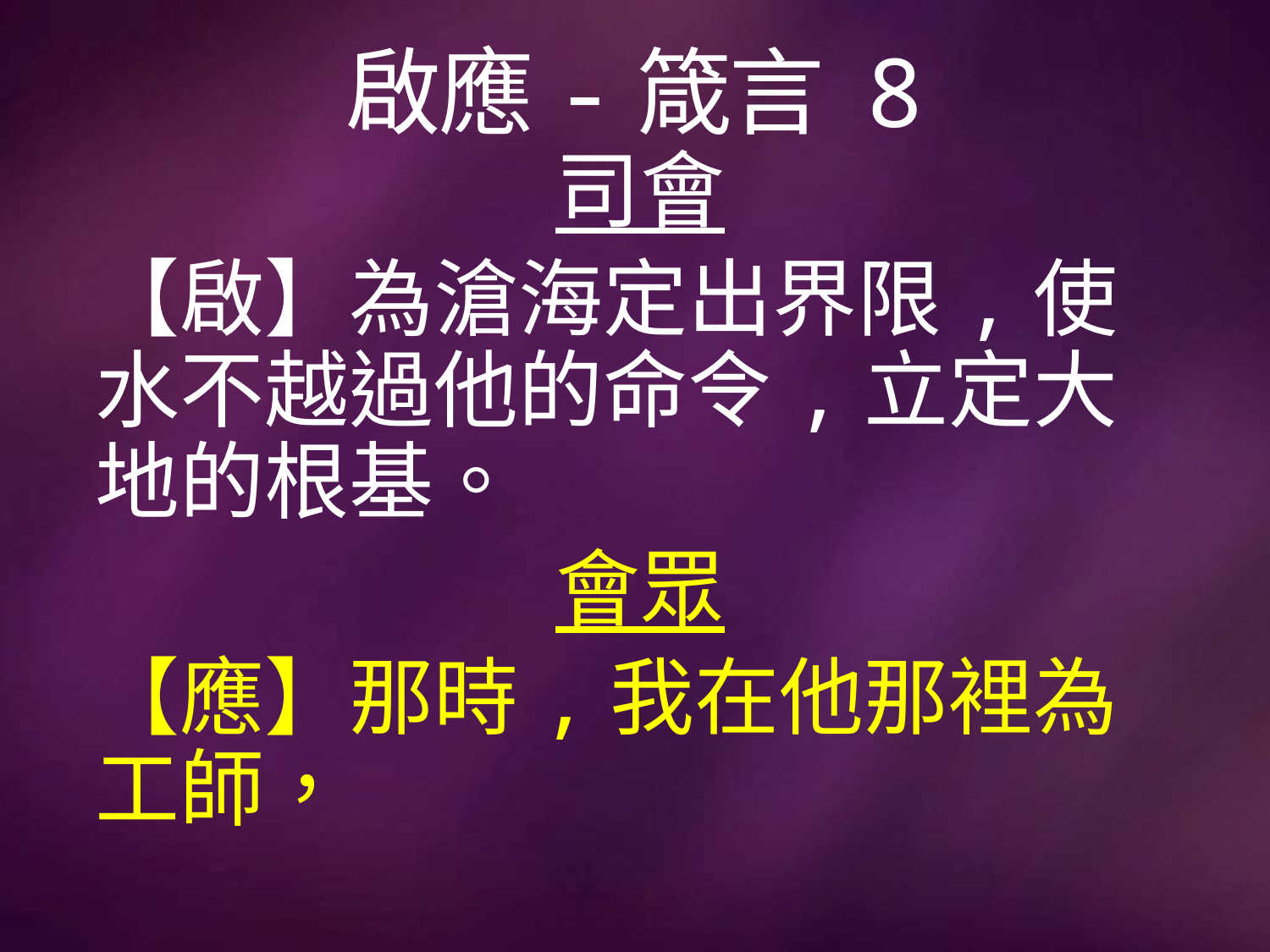

# 啟應-箴言 8
司會
【啟】為滄海定出界限,使水不越過他的命令,立定大地的根基。
會眾
【應】那時,我在他那裡為工師，